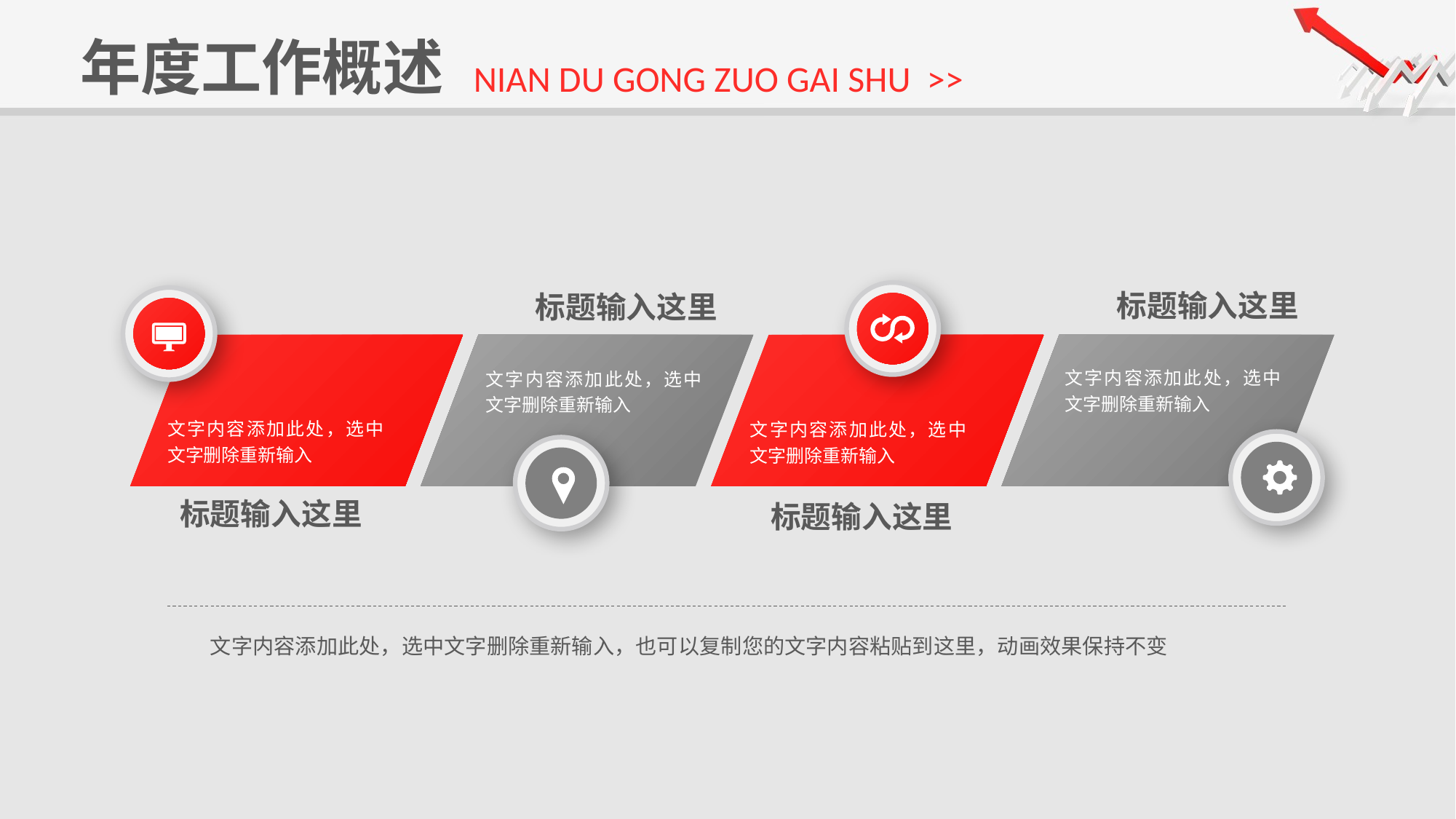

年度工作概述
NIAN DU GONG ZUO GAI SHU  >>
标题输入这里

标题输入这里

文字内容添加此处，选中文字删除重新输入
文字内容添加此处，选中文字删除重新输入
文字内容添加此处，选中文字删除重新输入
文字内容添加此处，选中文字删除重新输入

标题输入这里
标题输入这里
文字内容添加此处，选中文字删除重新输入，也可以复制您的文字内容粘贴到这里，动画效果保持不变